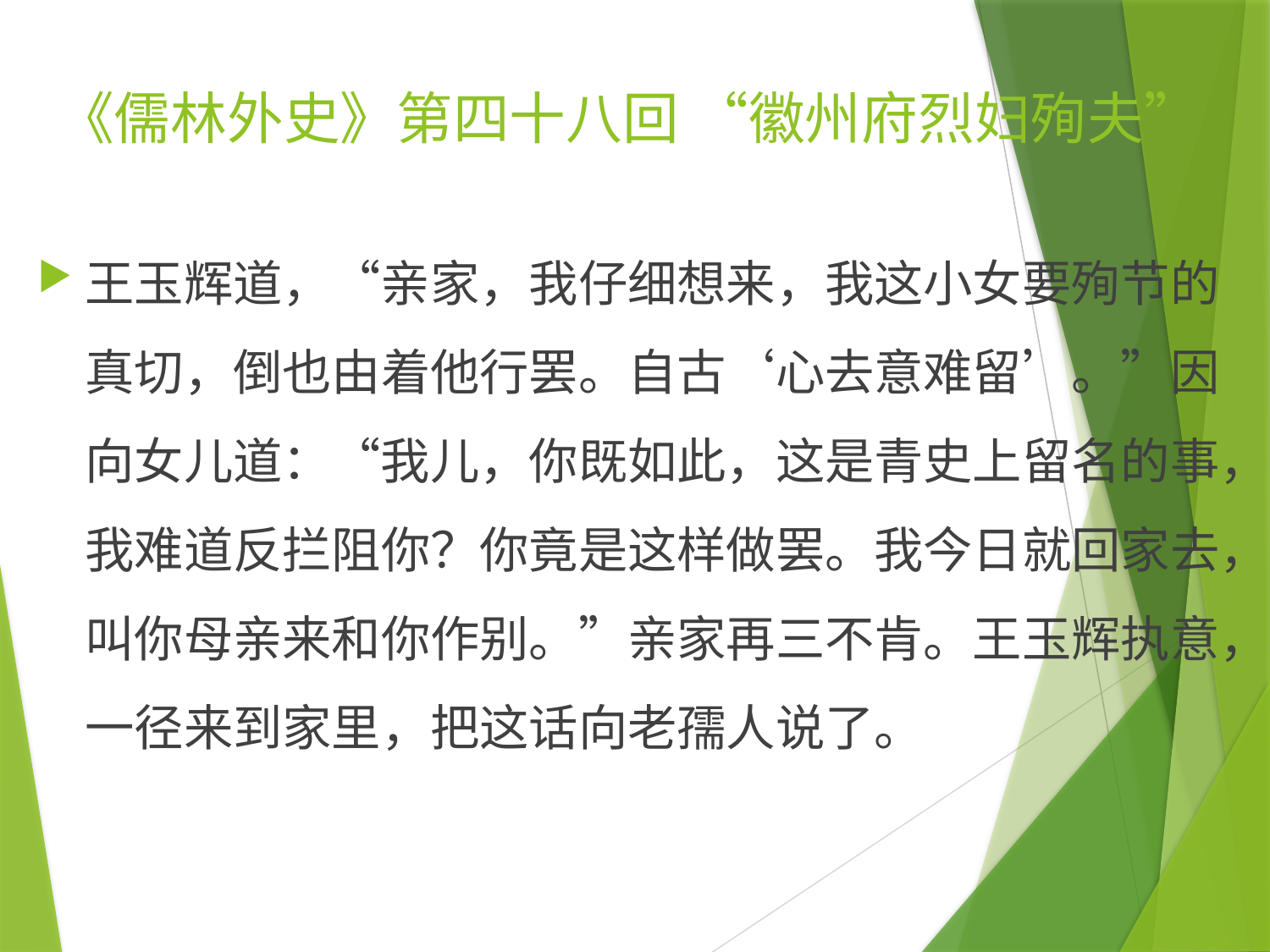

# 《儒林外史》第四十八回 “徽州府烈妇殉夫”
王玉辉道，“亲家，我仔细想来，我这小女要殉节的真切，倒也由着他行罢。自古‘心去意难留’。”因向女儿道：“我儿，你既如此，这是青史上留名的事，我难道反拦阻你？你竟是这样做罢。我今日就回家去，叫你母亲来和你作别。”亲家再三不肯。王玉辉执意，一径来到家里，把这话向老孺人说了。